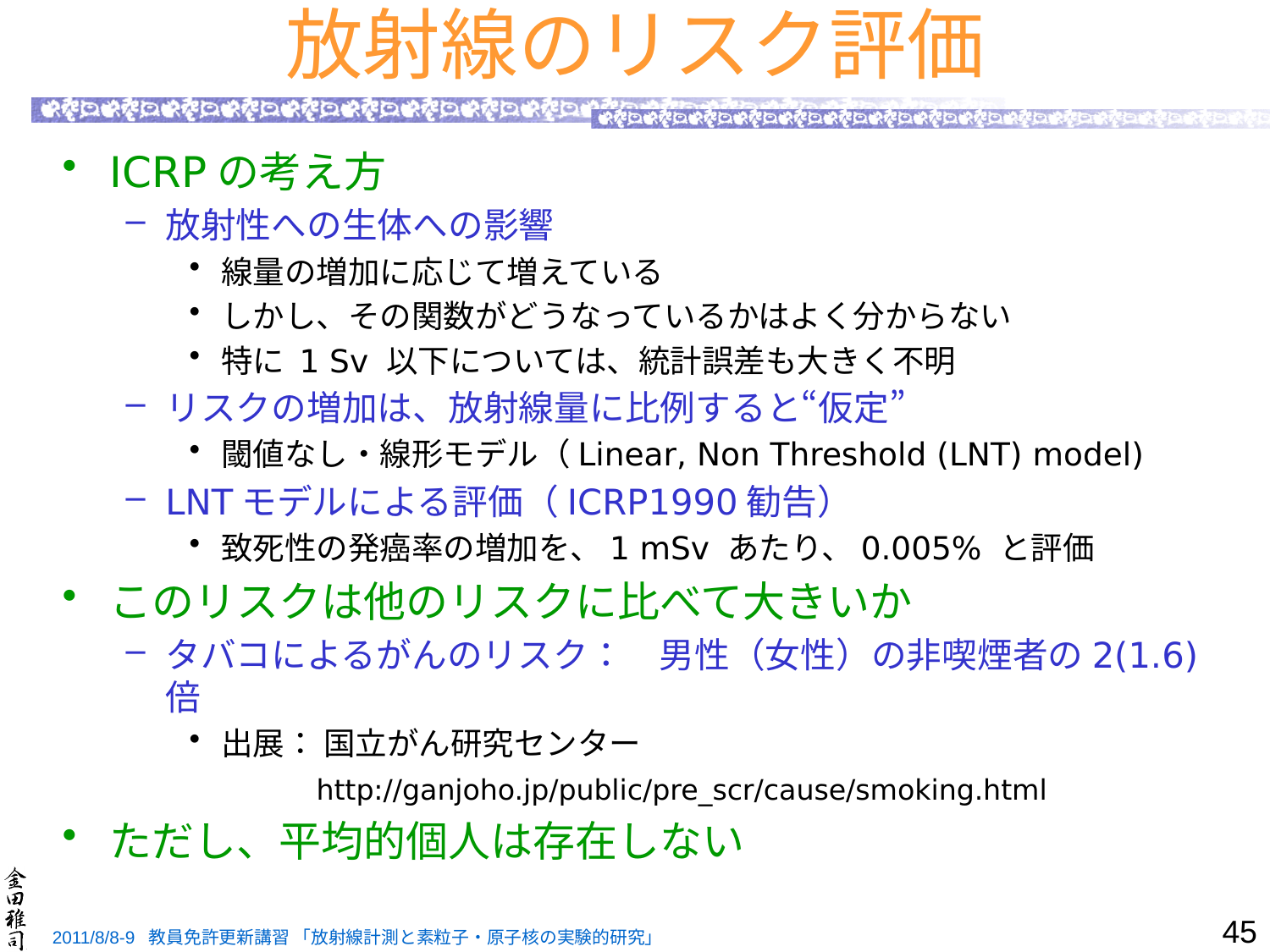

# 放射線のリスク評価
ICRPの考え方
放射性への生体への影響
線量の増加に応じて増えている
しかし、その関数がどうなっているかはよく分からない
特に 1 Sv 以下については、統計誤差も大きく不明
リスクの増加は、放射線量に比例すると“仮定”
閾値なし・線形モデル（Linear, Non Threshold (LNT) model)
LNTモデルによる評価（ICRP1990勧告）
致死性の発癌率の増加を、1 mSv あたり、0.005% と評価
このリスクは他のリスクに比べて大きいか
タバコによるがんのリスク：　男性（女性）の非喫煙者の2(1.6)倍
出展： 国立がん研究センター
	http://ganjoho.jp/public/pre_scr/cause/smoking.html
ただし、平均的個人は存在しない

45
2011/8/8-9  教員免許更新講習 「放射線計測と素粒子・原子核の実験的研究」